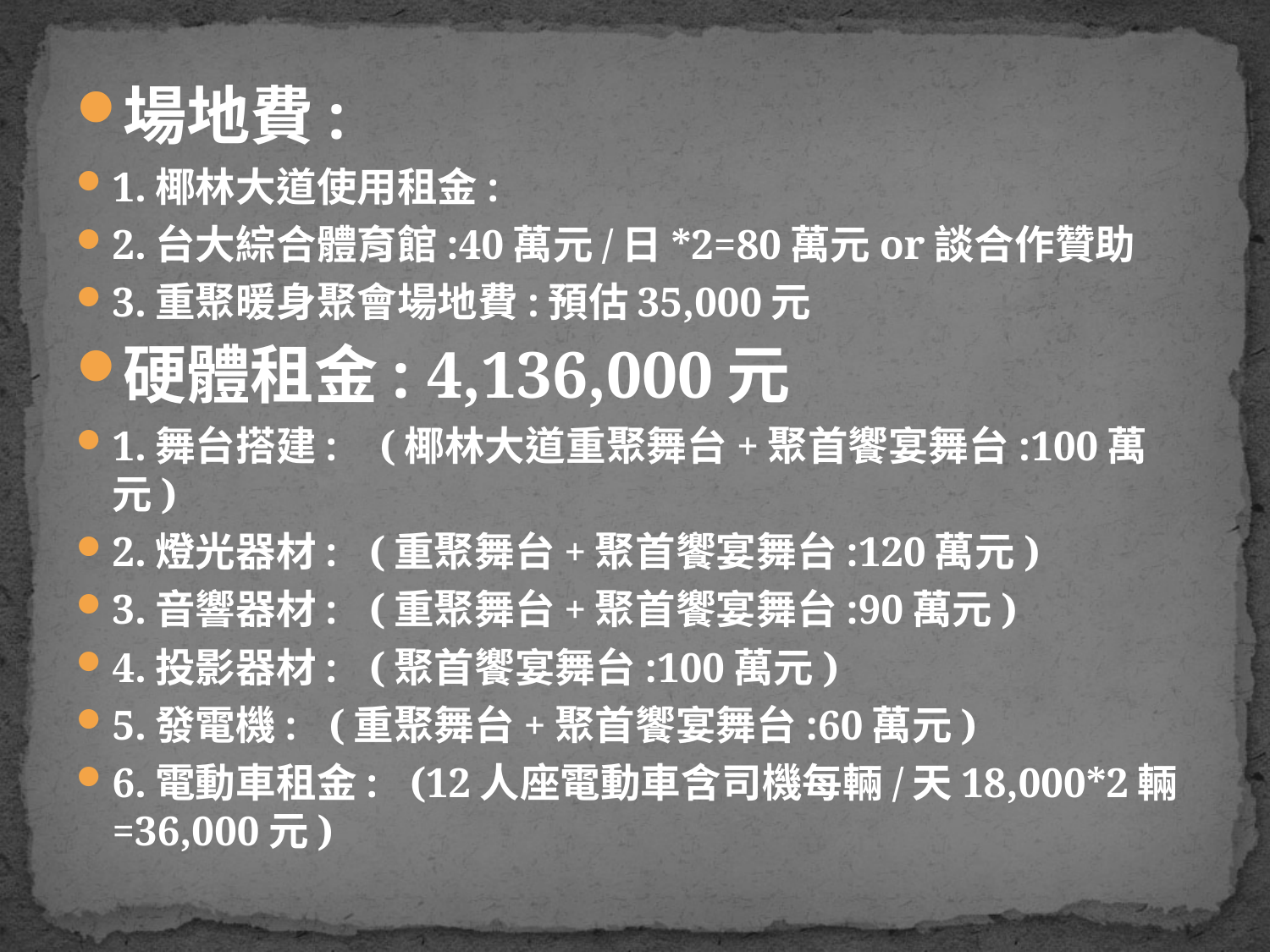

場地費:
1.椰林大道使用租金:
2.台大綜合體育館:40萬元/日*2=80萬元or談合作贊助
3.重聚暖身聚會場地費:預估35,000元
硬體租金: 4,136,000元
1.舞台搭建:    (椰林大道重聚舞台+聚首饗宴舞台:100萬元)
2.燈光器材:   (重聚舞台+聚首饗宴舞台:120萬元)
3.音響器材:   (重聚舞台+聚首饗宴舞台:90萬元)
4.投影器材:   (聚首饗宴舞台:100萬元)
5.發電機:   (重聚舞台+聚首饗宴舞台:60萬元)
6.電動車租金:   (12人座電動車含司機每輛/天18,000*2輛=36,000元)